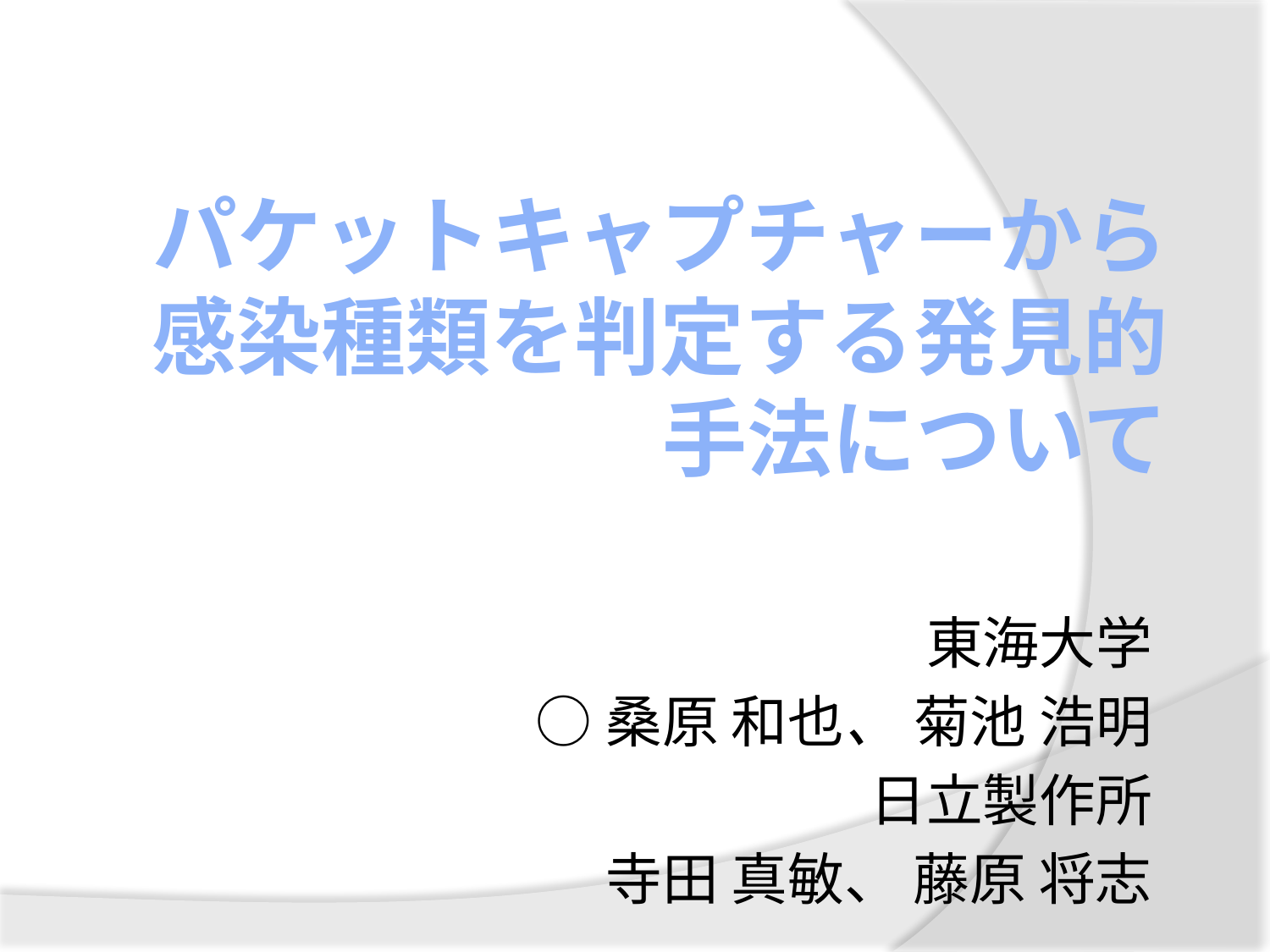

# パケットキャプチャーから感染種類を判定する発見的手法について
東海大学
○桑原 和也、 菊池 浩明
日立製作所
寺田 真敏、 藤原 将志